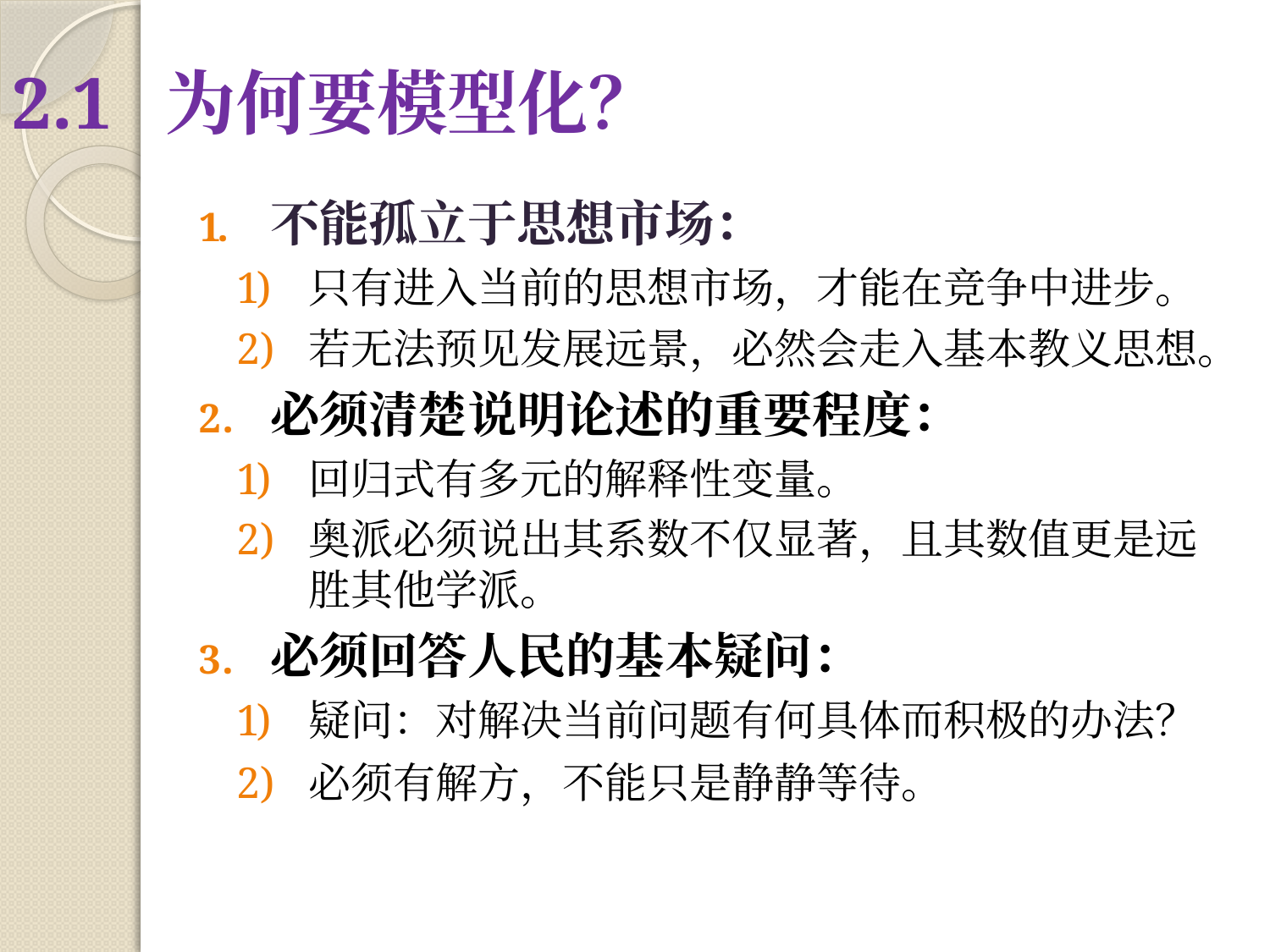

# 2.1  为何要模型化？
不能孤立于思想市场：
只有进入当前的思想市场，才能在竞争中进步。
若无法预见发展远景，必然会走入基本教义思想。
必须清楚说明论述的重要程度：
回归式有多元的解释性变量。
奥派必须说出其系数不仅显著，且其数值更是远胜其他学派。
必须回答人民的基本疑问：
疑问：对解决当前问题有何具体而积极的办法？
必须有解方，不能只是静静等待。